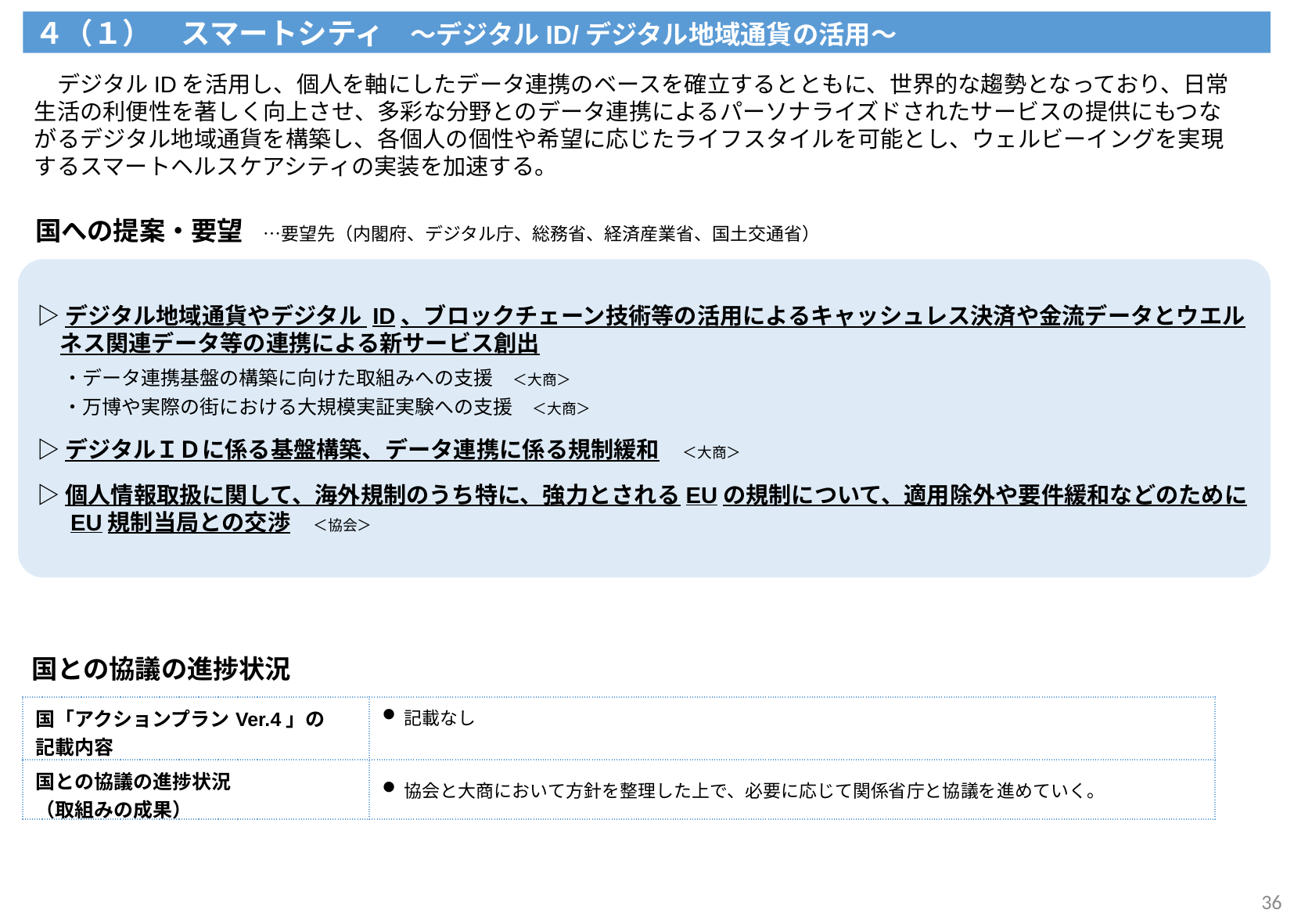

４（１）　スマートシティ　～デジタルID/デジタル地域通貨の活用～
　デジタルIDを活用し、個人を軸にしたデータ連携のベースを確立するとともに、世界的な趨勢となっており、日常生活の利便性を著しく向上させ、多彩な分野とのデータ連携によるパーソナライズドされたサービスの提供にもつながるデジタル地域通貨を構築し、各個人の個性や希望に応じたライフスタイルを可能とし、ウェルビーイングを実現するスマートヘルスケアシティの実装を加速する。
国への提案・要望　…要望先（内閣府、デジタル庁、総務省、経済産業省、国土交通省）
▷デジタル地域通貨やデジタル ID、ブロックチェーン技術等の活用によるキャッシュレス決済や金流データとウエルネス関連データ等の連携による新サービス創出
     ・データ連携基盤の構築に向けた取組みへの支援　＜大商＞
     ・万博や実際の街における大規模実証実験への支援　＜大商＞

▷デジタルＩＤに係る基盤構築、データ連携に係る規制緩和　＜大商＞

▷個人情報取扱に関して、海外規制のうち特に、強力とされるEUの規制について、適用除外や要件緩和などのために
　 EU規制当局との交渉　＜協会＞
国との協議の進捗状況
| 国「アクションプランVer.4」の 記載内容 | 記載なし |
| --- | --- |
| 国との協議の進捗状況 （取組みの成果） | 協会と大商において方針を整理した上で、必要に応じて関係省庁と協議を進めていく。 |

36